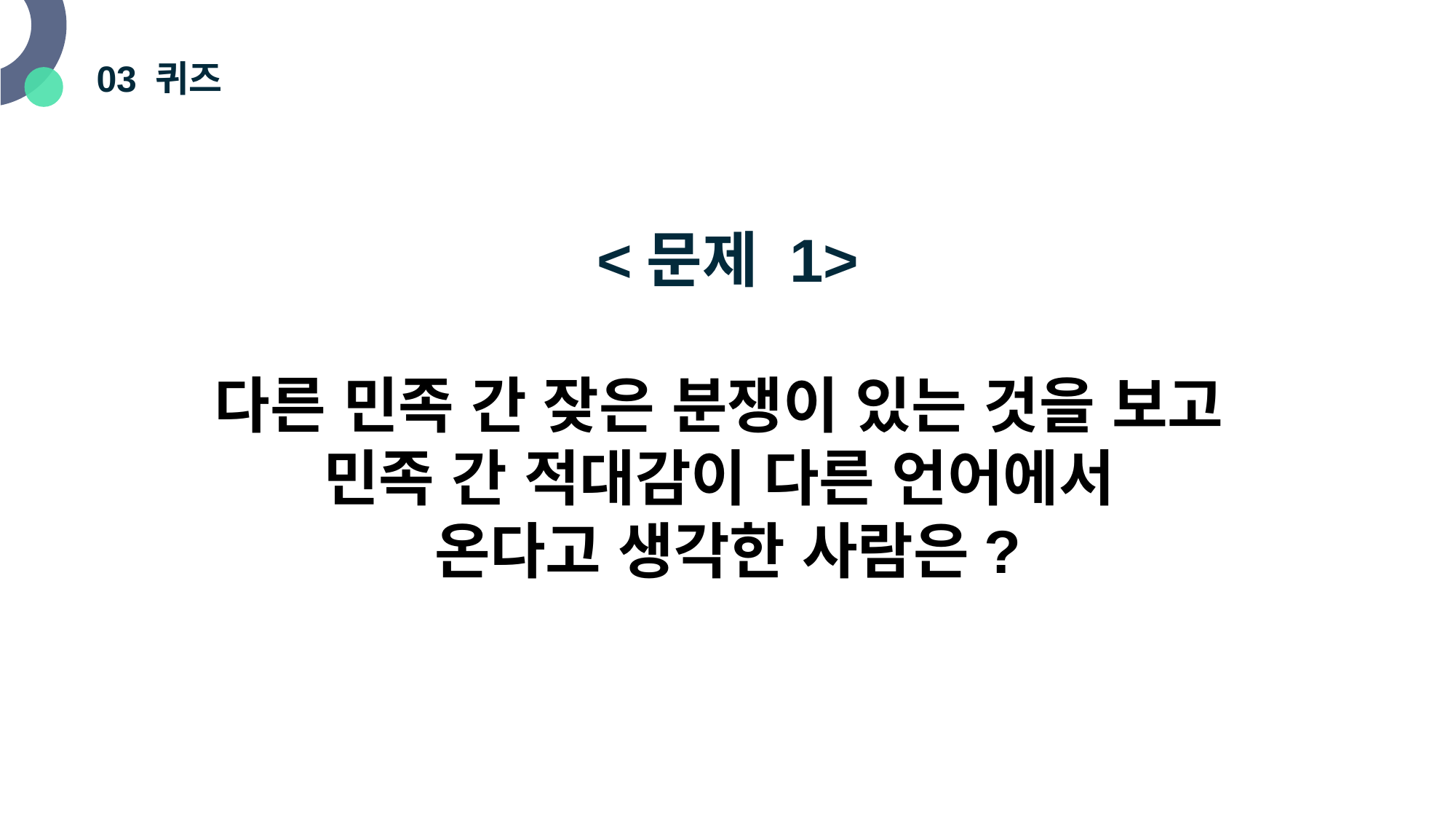

# 03 퀴즈
<문제 1>

다른 민족 간 잦은 분쟁이 있는 것을 보고
민족 간 적대감이 다른 언어에서
온다고 생각한 사람은?